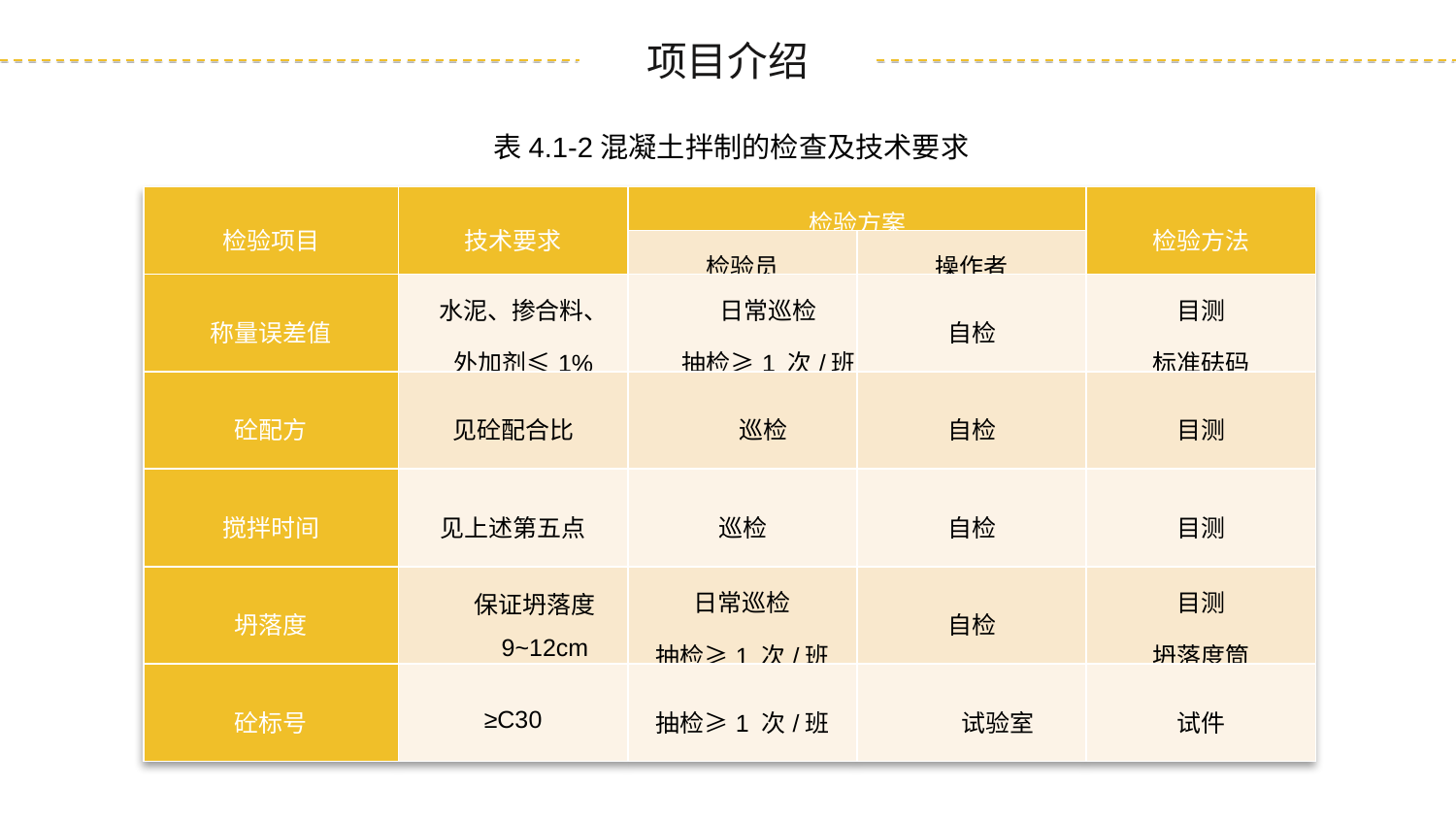

表4.1-2混凝土拌制的检查及技术要求
| 检验项目 | 技术要求 | 检验方案 |  | 检验方法 |
| --- | --- | --- | --- | --- |
|  |  | 检验员 | 操作者 |  |
| 称量误差值 | 水泥、掺合料、 外加剂≤1% | 日常巡检 抽检≥1 次/班 | 自检 | 目测 标准砝码 |
| 砼配方 | 见砼配合比 | 巡检 | 自检 | 目测 |
| 搅拌时间 | 见上述第五点 | 巡检 | 自检 | 目测 |
| 坍落度 | 保证坍落度 9~12cm | 日常巡检 抽检≥1 次/班 | 自检 | 目测 坍落度筒 |
| 砼标号 | ≥C30 | 抽检≥1 次/班 | 试验室 | 试件 |